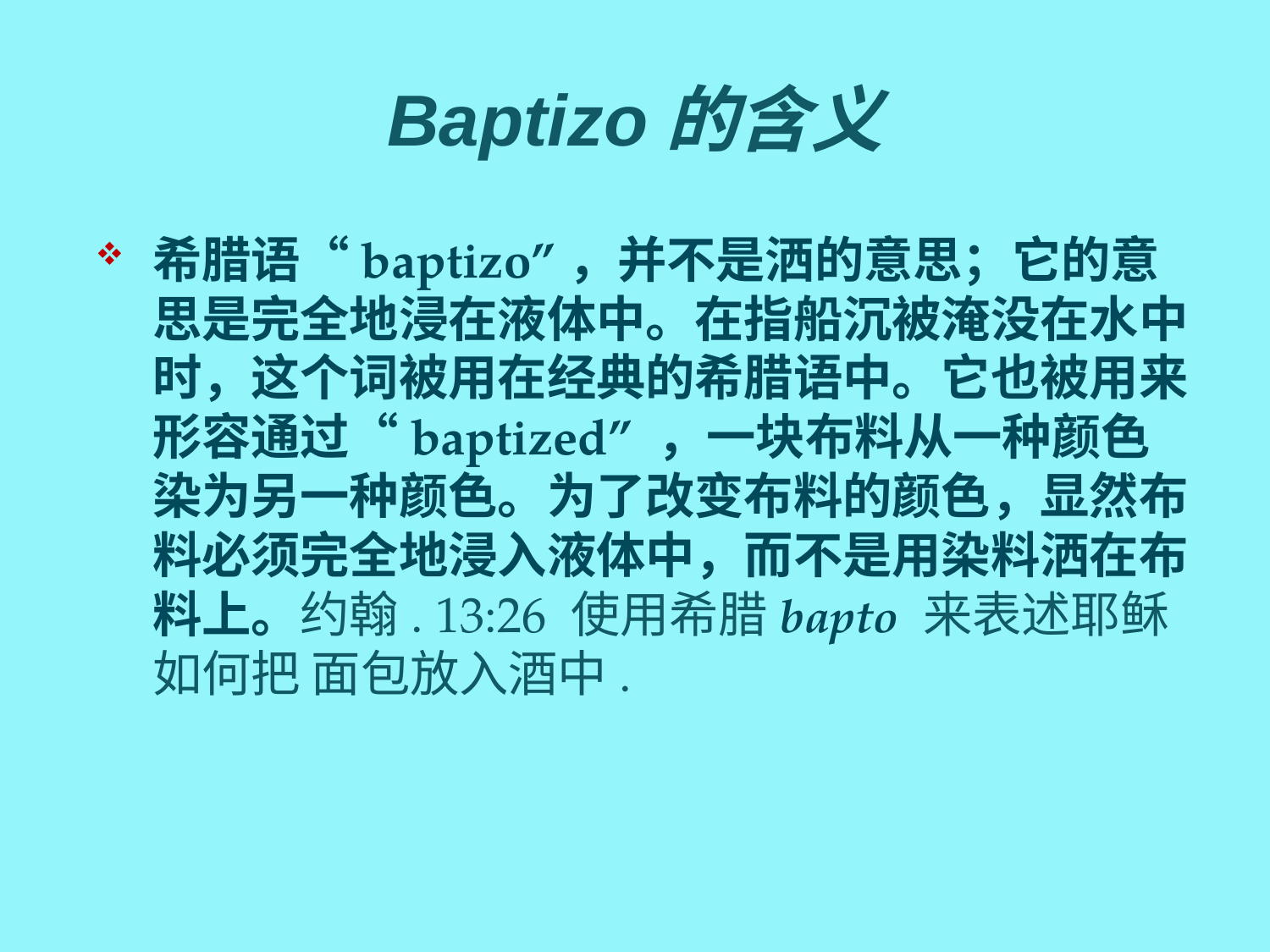

# Baptizo的含义
希腊语“baptizo”，并不是洒的意思；它的意思是完全地浸在液体中。在指船沉被淹没在水中时，这个词被用在经典的希腊语中。它也被用来形容通过“baptized” ，一块布料从一种颜色染为另一种颜色。为了改变布料的颜色，显然布料必须完全地浸入液体中，而不是用染料洒在布料上。约翰. 13:26 使用希腊bapto 来表述耶稣如何把 面包放入酒中.